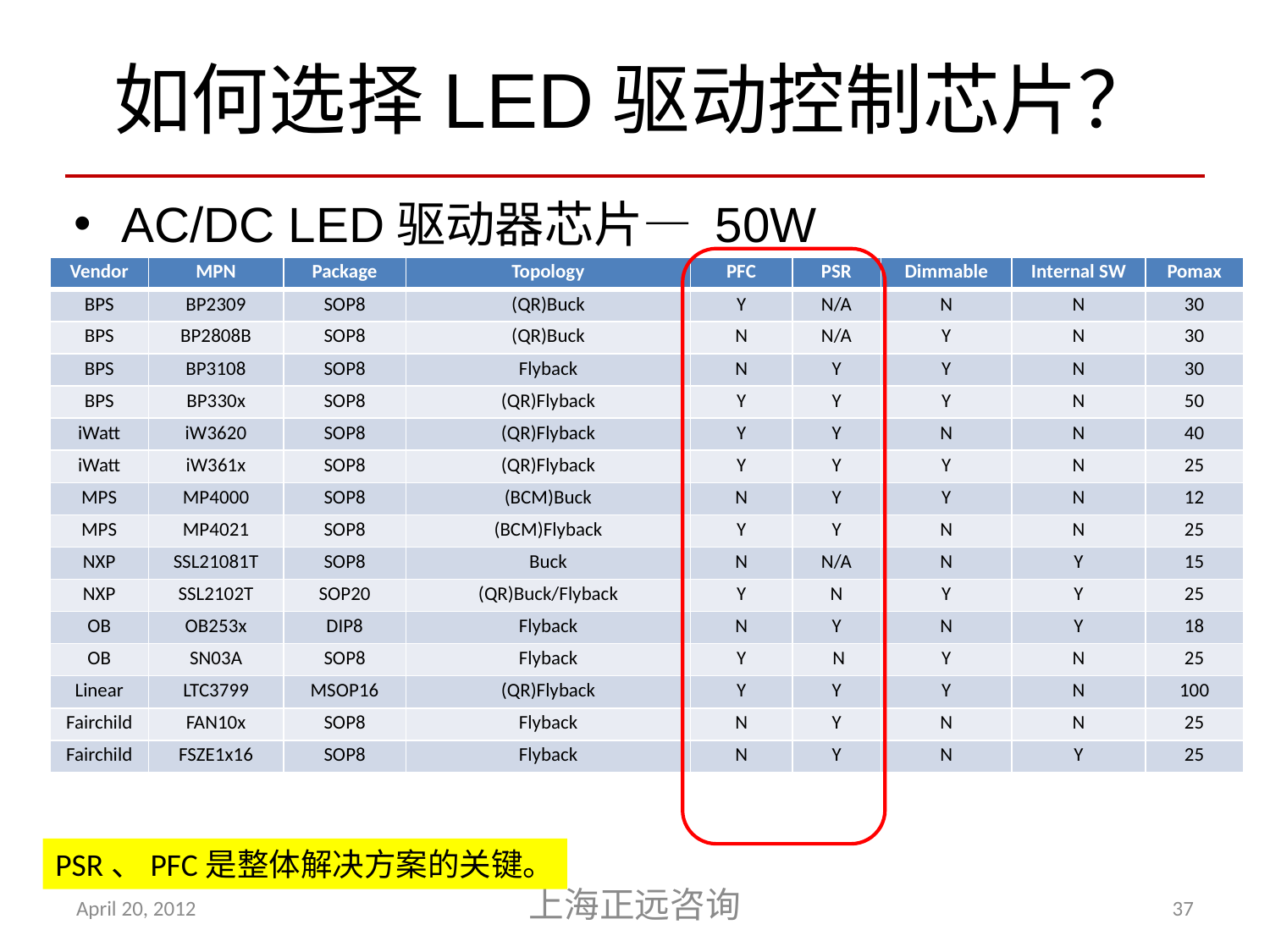

# 如何选择LED驱动控制芯片？
AC/DC LED驱动器芯片— 50W

| Vendor | MPN | Package | Topology | PFC | PSR | Dimmable | Internal SW | Pomax |
| --- | --- | --- | --- | --- | --- | --- | --- | --- |
| BPS | BP2309 | SOP8 | (QR)Buck | Y | N/A | N | N | 30 |
| BPS | BP2808B | SOP8 | (QR)Buck | N | N/A | Y | N | 30 |
| BPS | BP3108 | SOP8 | Flyback | N | Y | Y | N | 30 |
| BPS | BP330x | SOP8 | (QR)Flyback | Y | Y | Y | N | 50 |
| iWatt | iW3620 | SOP8 | (QR)Flyback | Y | Y | N | N | 40 |
| iWatt | iW361x | SOP8 | (QR)Flyback | Y | Y | Y | N | 25 |
| MPS | MP4000 | SOP8 | (BCM)Buck | N | Y | Y | N | 12 |
| MPS | MP4021 | SOP8 | (BCM)Flyback | Y | Y | N | N | 25 |
| NXP | SSL21081T | SOP8 | Buck | N | N/A | N | Y | 15 |
| NXP | SSL2102T | SOP20 | (QR)Buck/Flyback | Y | N | Y | Y | 25 |
| OB | OB253x | DIP8 | Flyback | N | Y | N | Y | 18 |
| OB | SN03A | SOP8 | Flyback | Y | N | Y | N | 25 |
| Linear | LTC3799 | MSOP16 | (QR)Flyback | Y | Y | Y | N | 100 |
| Fairchild | FAN10x | SOP8 | Flyback | N | Y | N | N | 25 |
| Fairchild | FSZE1x16 | SOP8 | Flyback | N | Y | N | Y | 25 |
PSR、PFC是整体解决方案的关键。
April 20, 2012
上海正远咨询
37